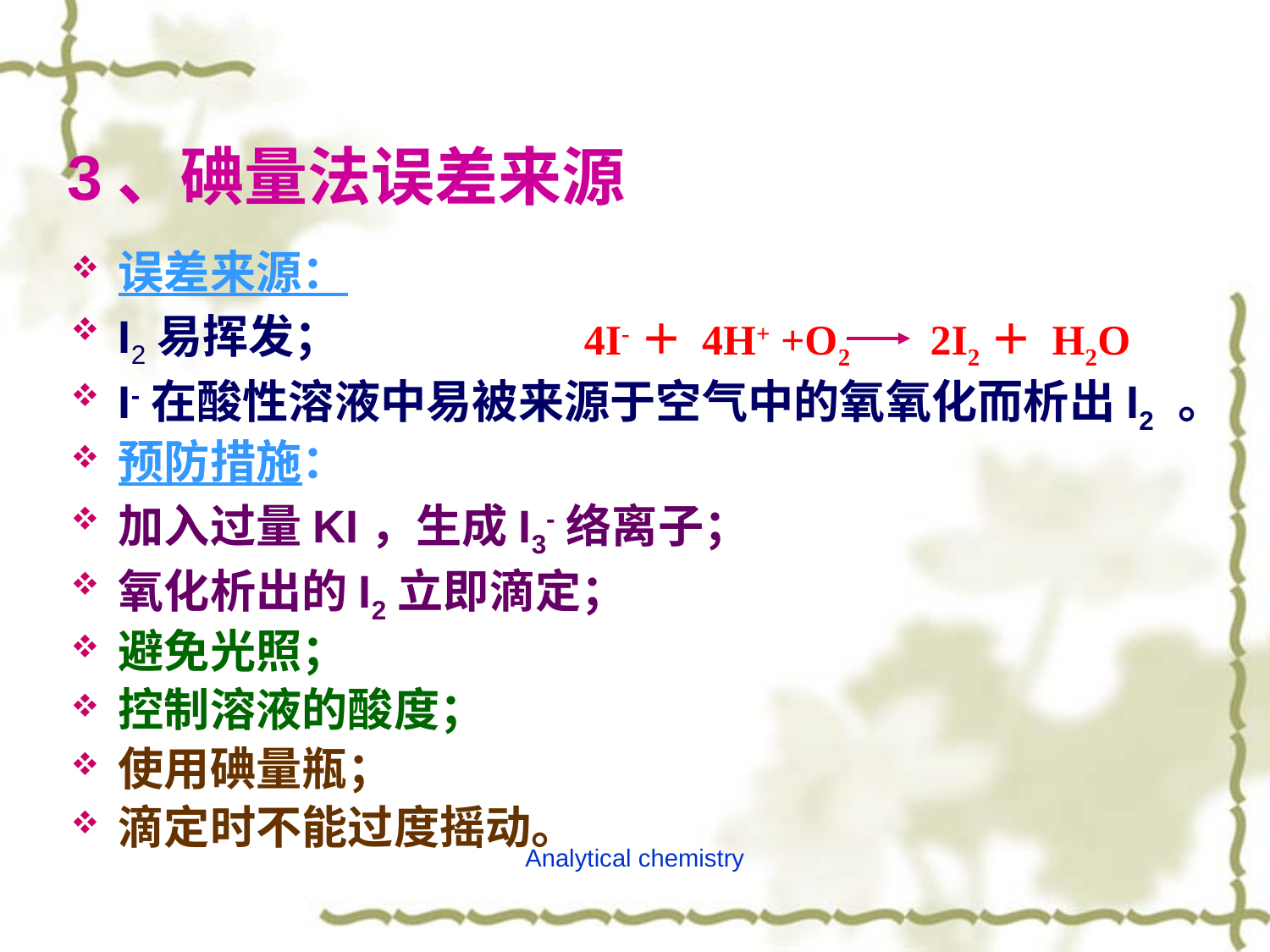

# 3、碘量法误差来源
误差来源：
I2易挥发；
I-在酸性溶液中易被来源于空气中的氧氧化而析出I2 。
预防措施：
加入过量KI，生成I3-络离子；
氧化析出的I2立即滴定；
避免光照；
控制溶液的酸度；
使用碘量瓶；
滴定时不能过度摇动。

4I-＋ 4H+ +O2             2I2＋ H2O

Analytical chemistry
17